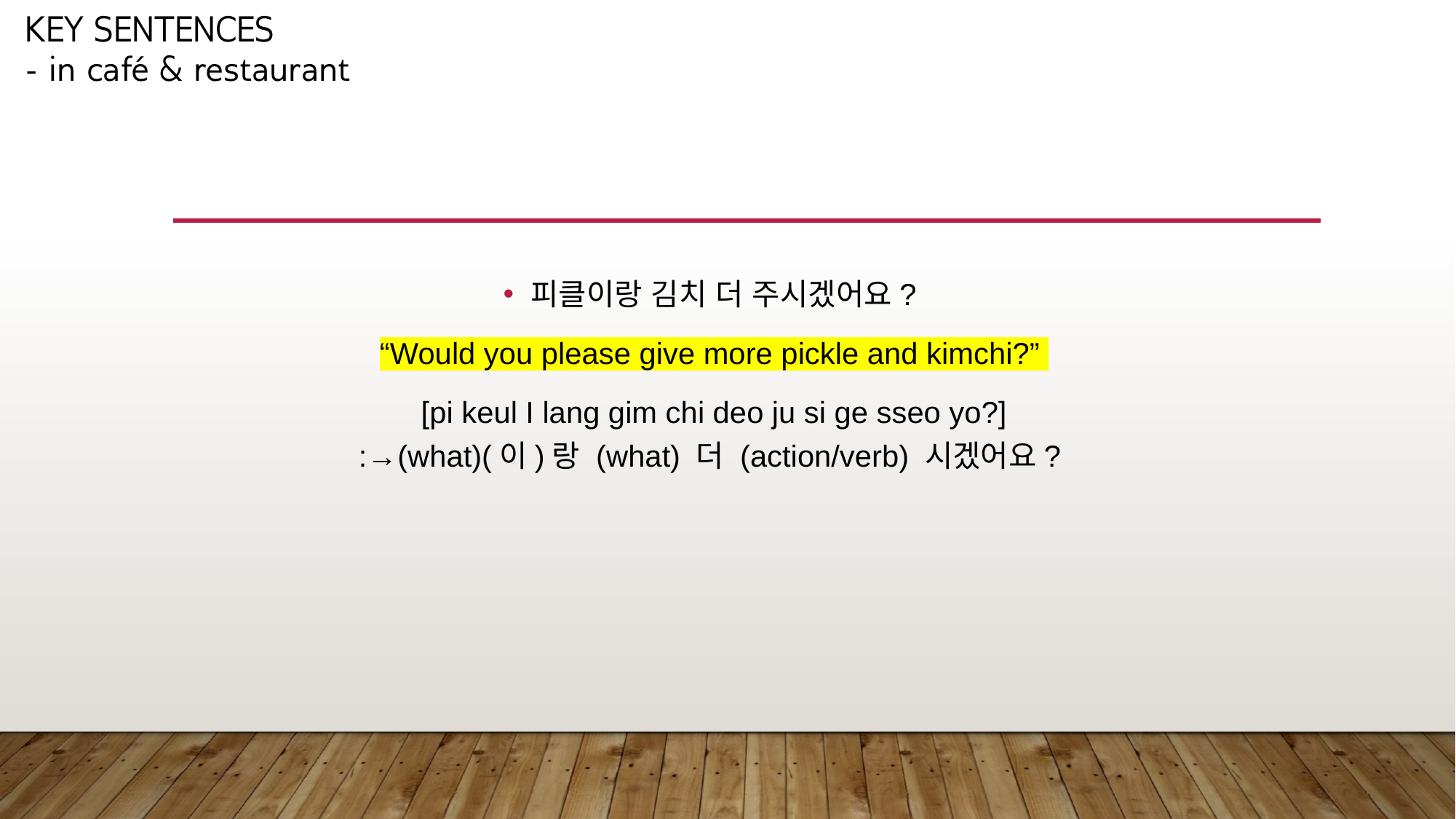

Key sentences
- in café & restaurant
피클이랑 김치 더 주시겠어요?
“Would you please give more pickle and kimchi?”
[pi keul I lang gim chi deo ju si ge sseo yo?]
:→(what)(이)랑 (what) 더 (action/verb) 시겠어요?